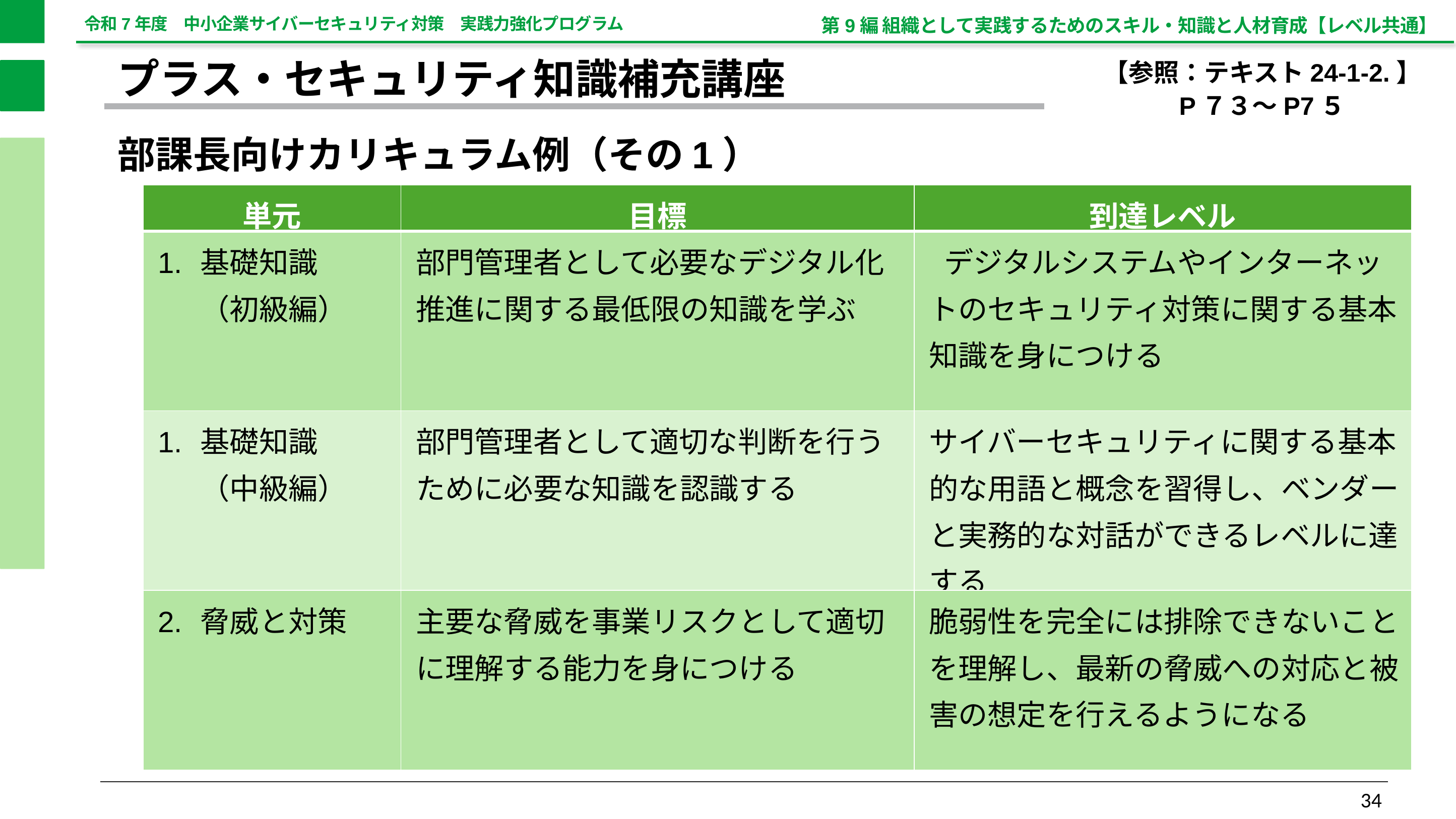

第9編 組織として実践するためのスキル・知識と人材育成【レベル共通】
【参照：テキスト24-1-2.】
P７３～P7５
プラス・セキュリティ知識補充講座

部課長向けカリキュラム例（その1）
| 単元 | 目標 | 到達レベル |
| --- | --- | --- |
| 基礎知識 （初級編） | 部門管理者として必要なデジタル化推進に関する最低限の知識を学ぶ | デジタルシステムやインターネットのセキュリティ対策に関する基本知識を身につける |
| 基礎知識 （中級編） | 部門管理者として適切な判断を行うために必要な知識を認識する | サイバーセキュリティに関する基本的な用語と概念を習得し、ベンダーと実務的な対話ができるレベルに達する |
| 脅威と対策 | 主要な脅威を事業リスクとして適切に理解する能力を身につける | 脆弱性を完全には排除できないことを理解し、最新の脅威への対応と被害の想定を行えるようになる |